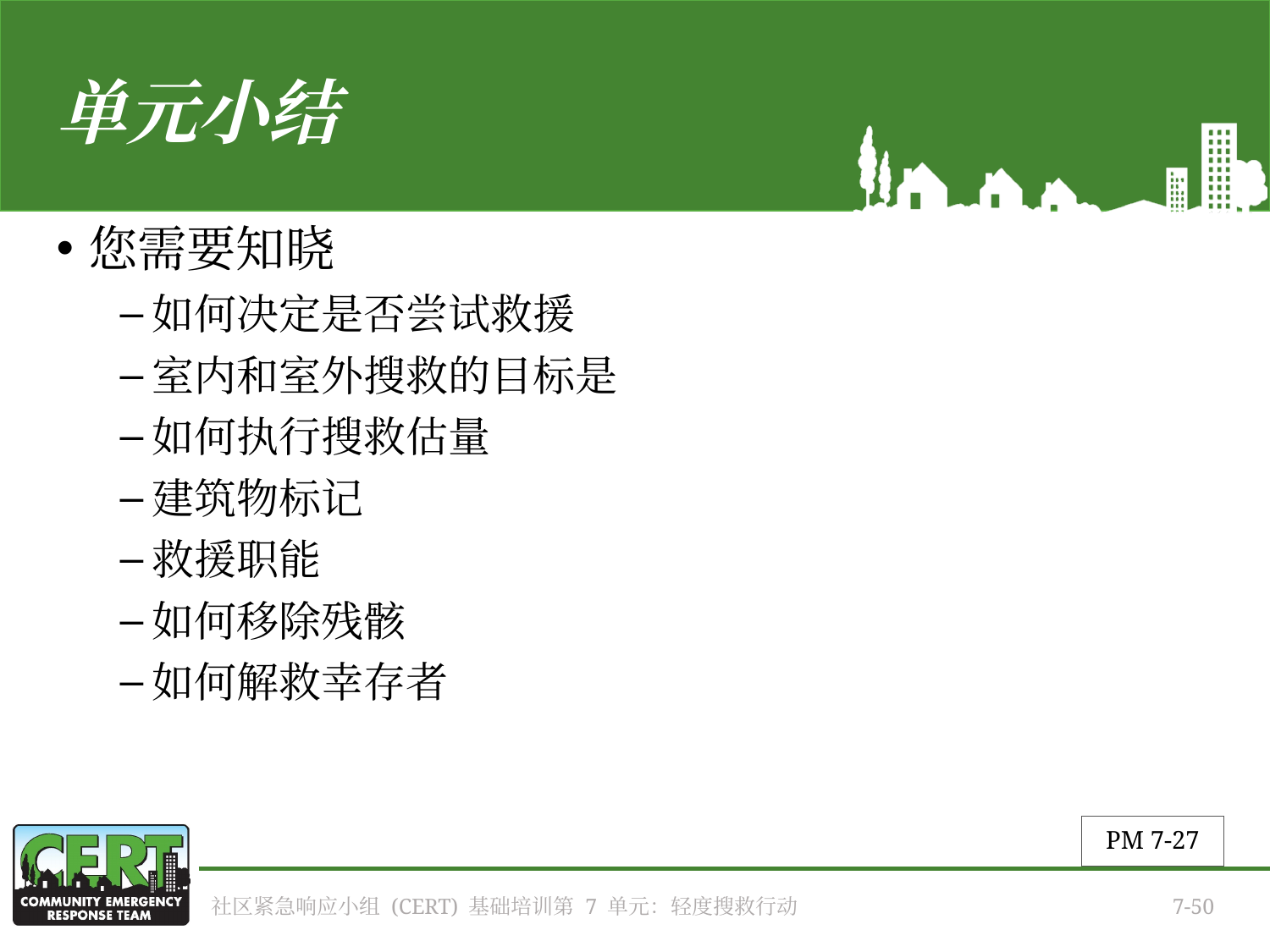

# 单元小结
您需要知晓
如何决定是否尝试救援
室内和室外搜救的目标是
如何执行搜救估量
建筑物标记
救援职能
如何移除残骸
如何解救幸存者
PM 7-27
社区紧急响应小组 (CERT) 基础培训第 7 单元：轻度搜救行动
7-50